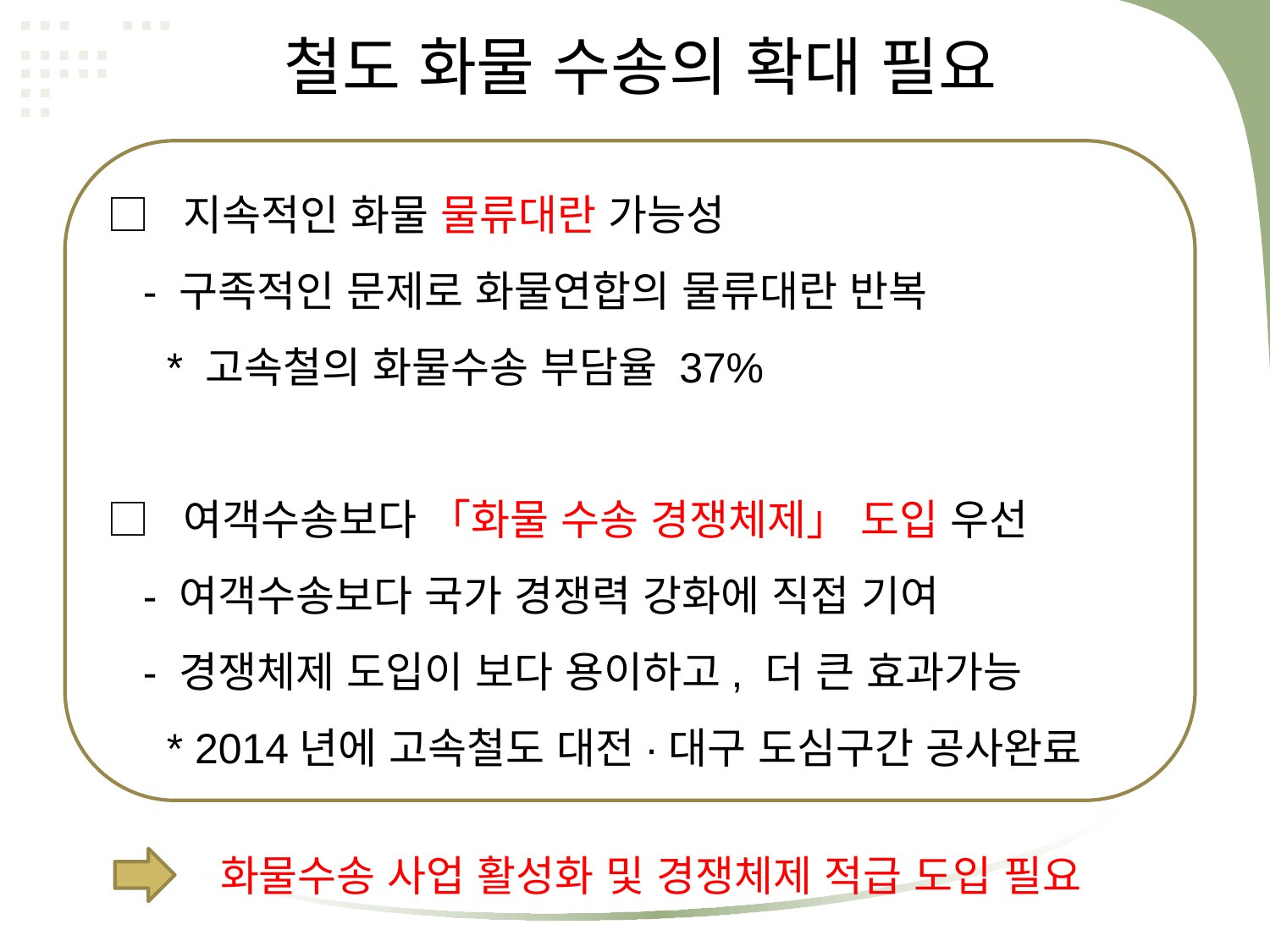

# 철도 화물 수송의 확대 필요

□  지속적인 화물 물류대란 가능성
   - 구족적인 문제로 화물연합의 물류대란 반복
     * 고속철의 화물수송 부담율 37%

□  여객수송보다 「화물 수송 경쟁체제」 도입 우선
   - 여객수송보다 국가 경쟁력 강화에 직접 기여
   - 경쟁체제 도입이 보다 용이하고, 더 큰 효과가능
     * 2014년에 고속철도 대전·대구 도심구간 공사완료
화물수송 사업 활성화 및 경쟁체제 적급 도입 필요